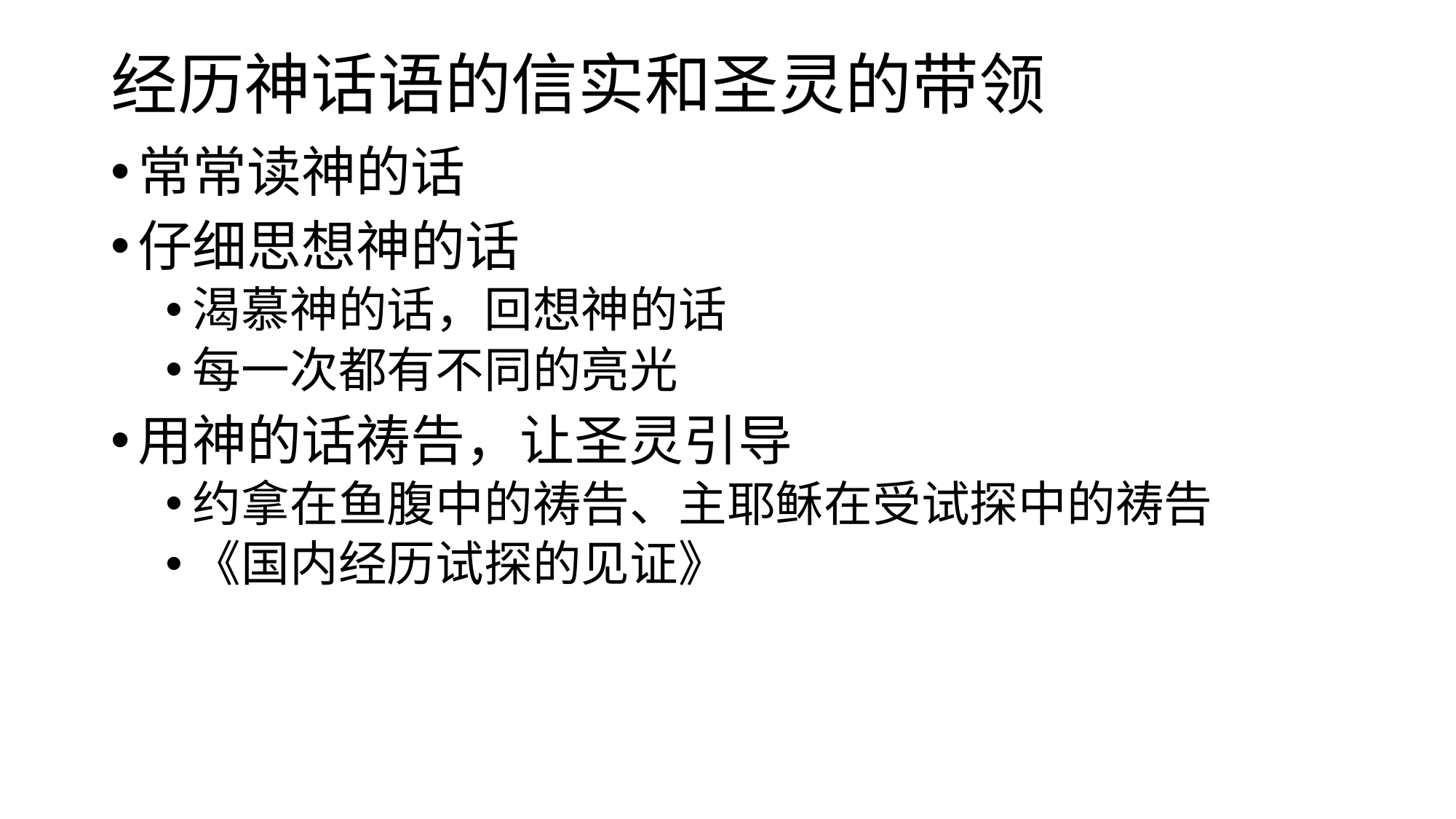

# 经历神话语的信实和圣灵的带领
常常读神的话
仔细思想神的话
渴慕神的话，回想神的话
每一次都有不同的亮光
用神的话祷告，让圣灵引导
约拿在鱼腹中的祷告、主耶稣在受试探中的祷告
《国内经历试探的见证》